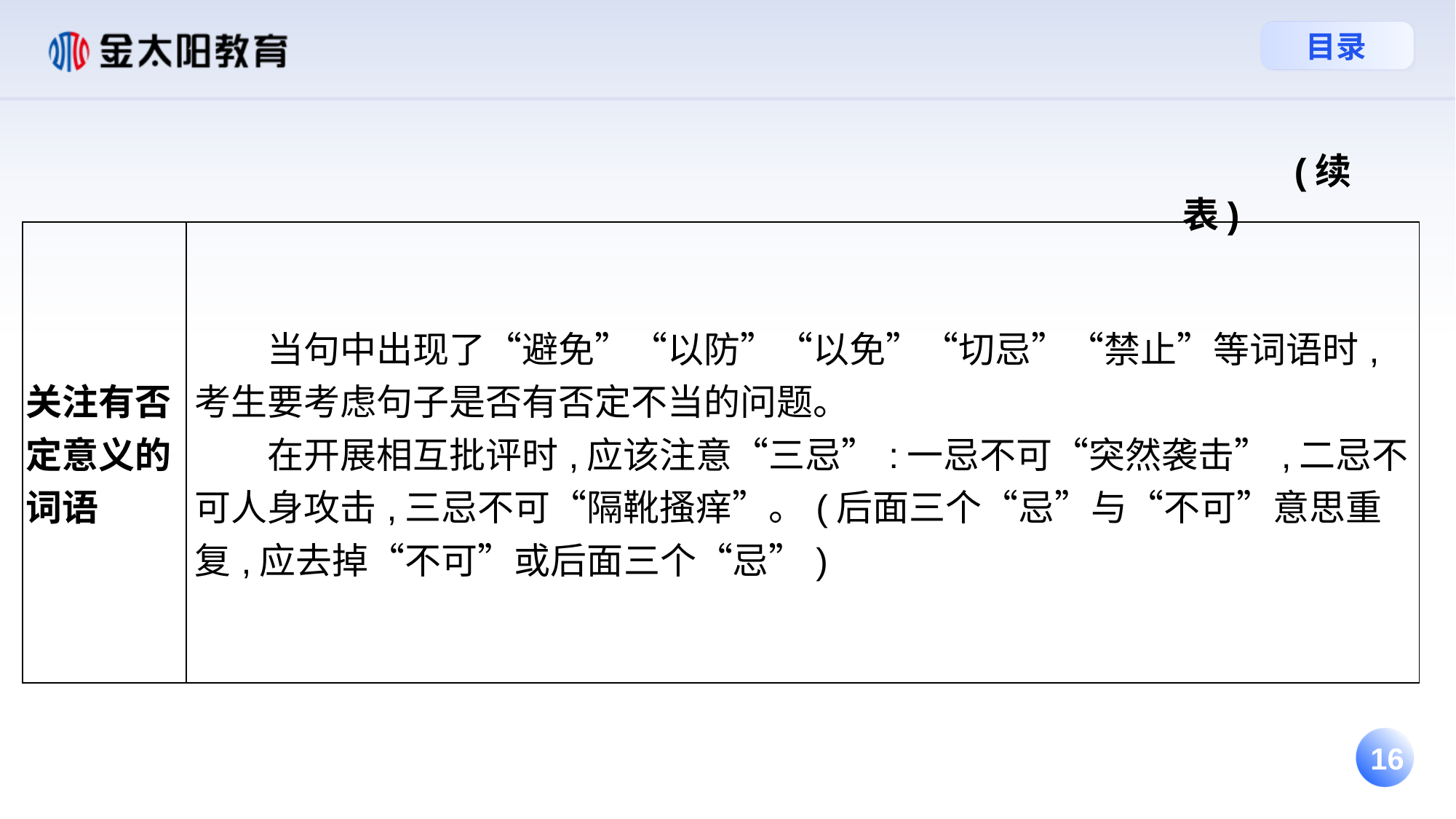

(续表)
| 关注有否定意义的词语 | 当句中出现了“避免”“以防”“以免”“切忌”“禁止”等词语时,考生要考虑句子是否有否定不当的问题。 在开展相互批评时,应该注意“三忌”:一忌不可“突然袭击”,二忌不可人身攻击,三忌不可“隔靴搔痒”。(后面三个“忌”与“不可”意思重复,应去掉“不可”或后面三个“忌”) |
| --- | --- |